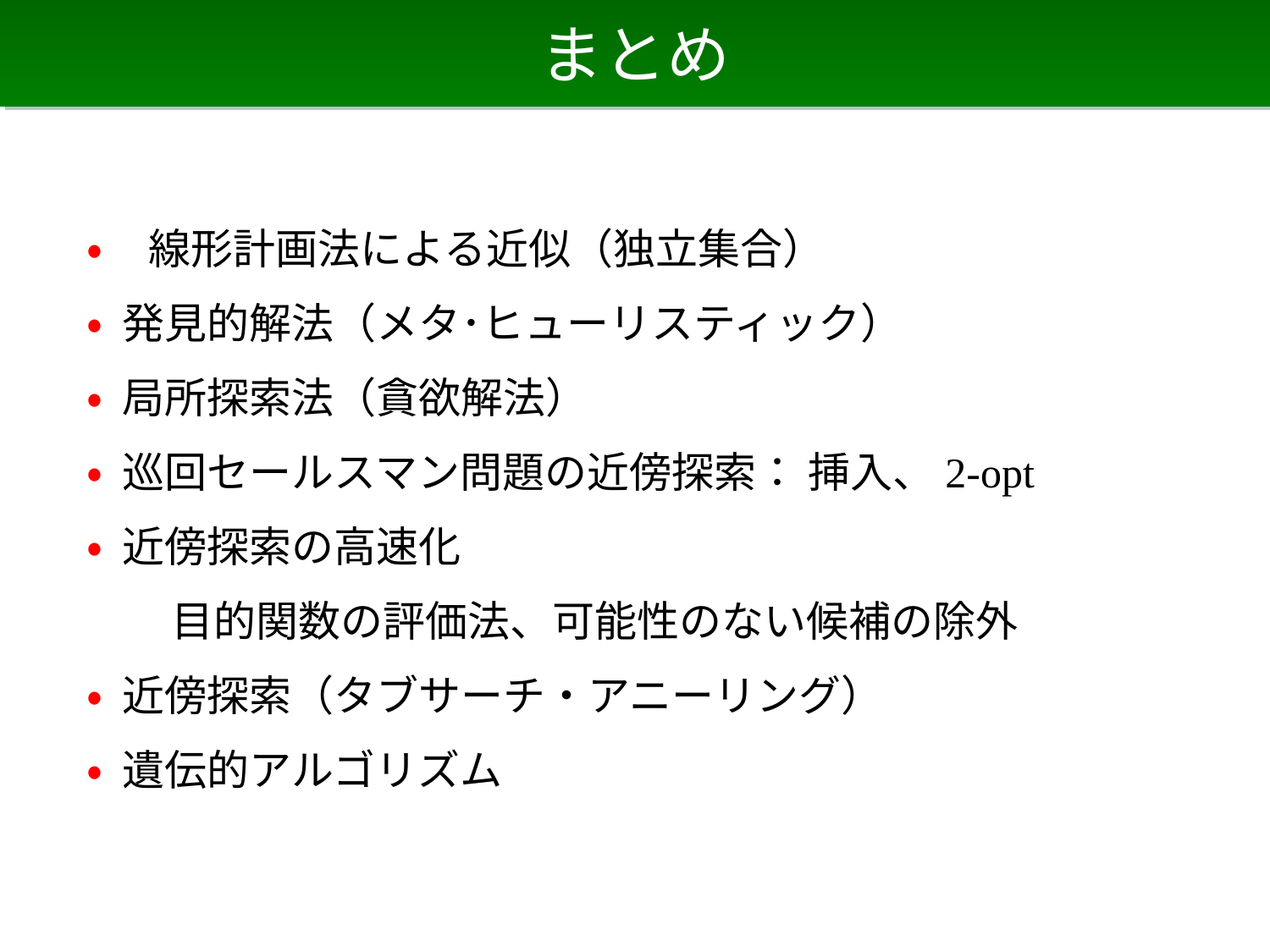

# まとめ
• 線形計画法による近似（独立集合）
• 発見的解法（メタ･ヒューリスティック）
• 局所探索法（貪欲解法）
• 巡回セールスマン問題の近傍探索： 挿入、2-opt
• 近傍探索の高速化
　　目的関数の評価法、可能性のない候補の除外
• 近傍探索（タブサーチ・アニーリング）
• 遺伝的アルゴリズム